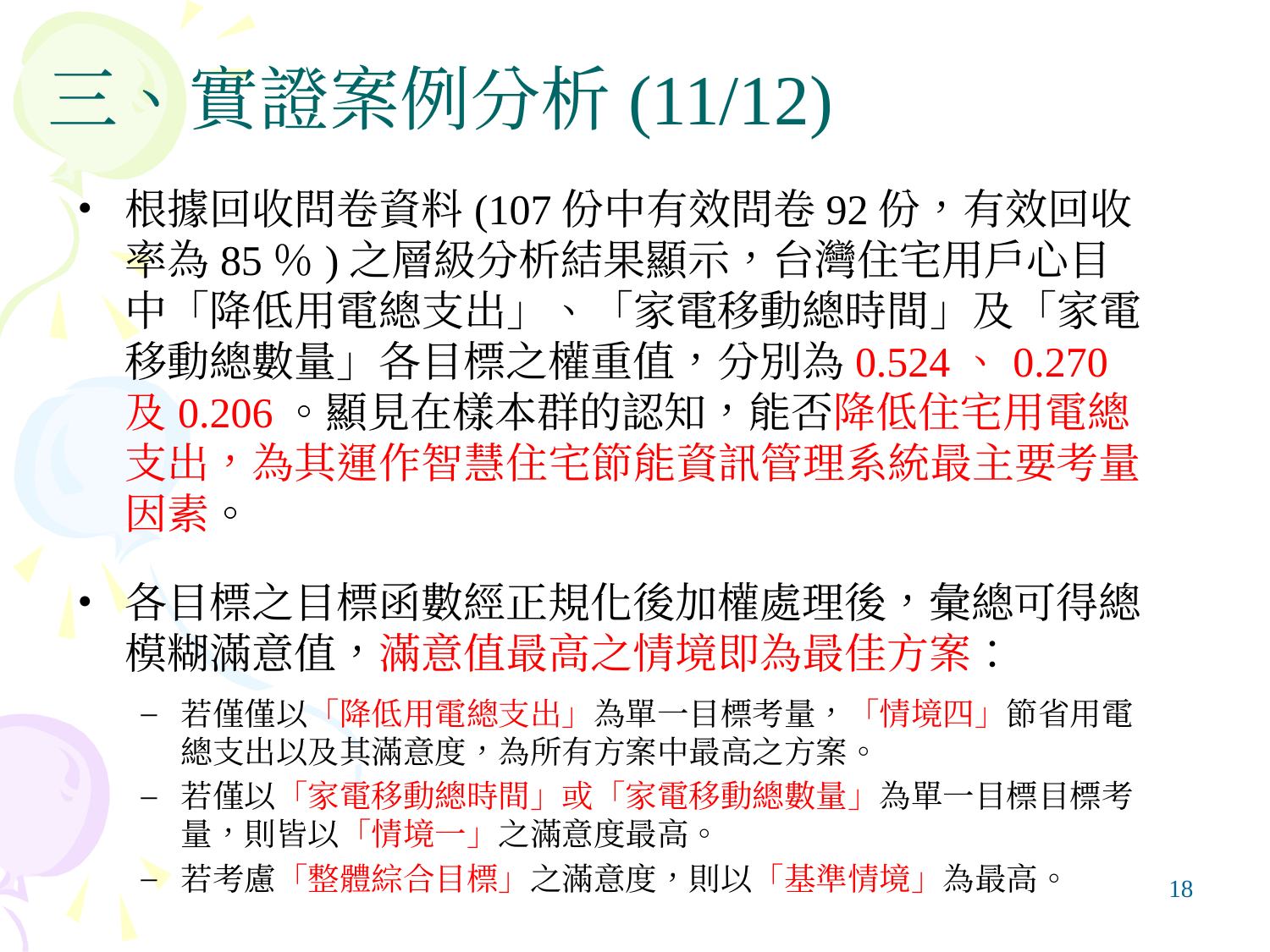

# 三、實證案例分析(11/12)
根據回收問卷資料(107份中有效問卷92份，有效回收率為85％)之層級分析結果顯示，台灣住宅用戶心目中「降低用電總支出」、「家電移動總時間」及「家電移動總數量」各目標之權重值，分別為0.524、0.270及0.206。顯見在樣本群的認知，能否降低住宅用電總支出，為其運作智慧住宅節能資訊管理系統最主要考量因素。

各目標之目標函數經正規化後加權處理後，彙總可得總模糊滿意值，滿意值最高之情境即為最佳方案：

若僅僅以「降低用電總支出」為單一目標考量，「情境四」節省用電總支出以及其滿意度，為所有方案中最高之方案。
若僅以「家電移動總時間」或「家電移動總數量」為單一目標目標考量，則皆以「情境一」之滿意度最高。
若考慮「整體綜合目標」之滿意度，則以「基準情境」為最高。

18